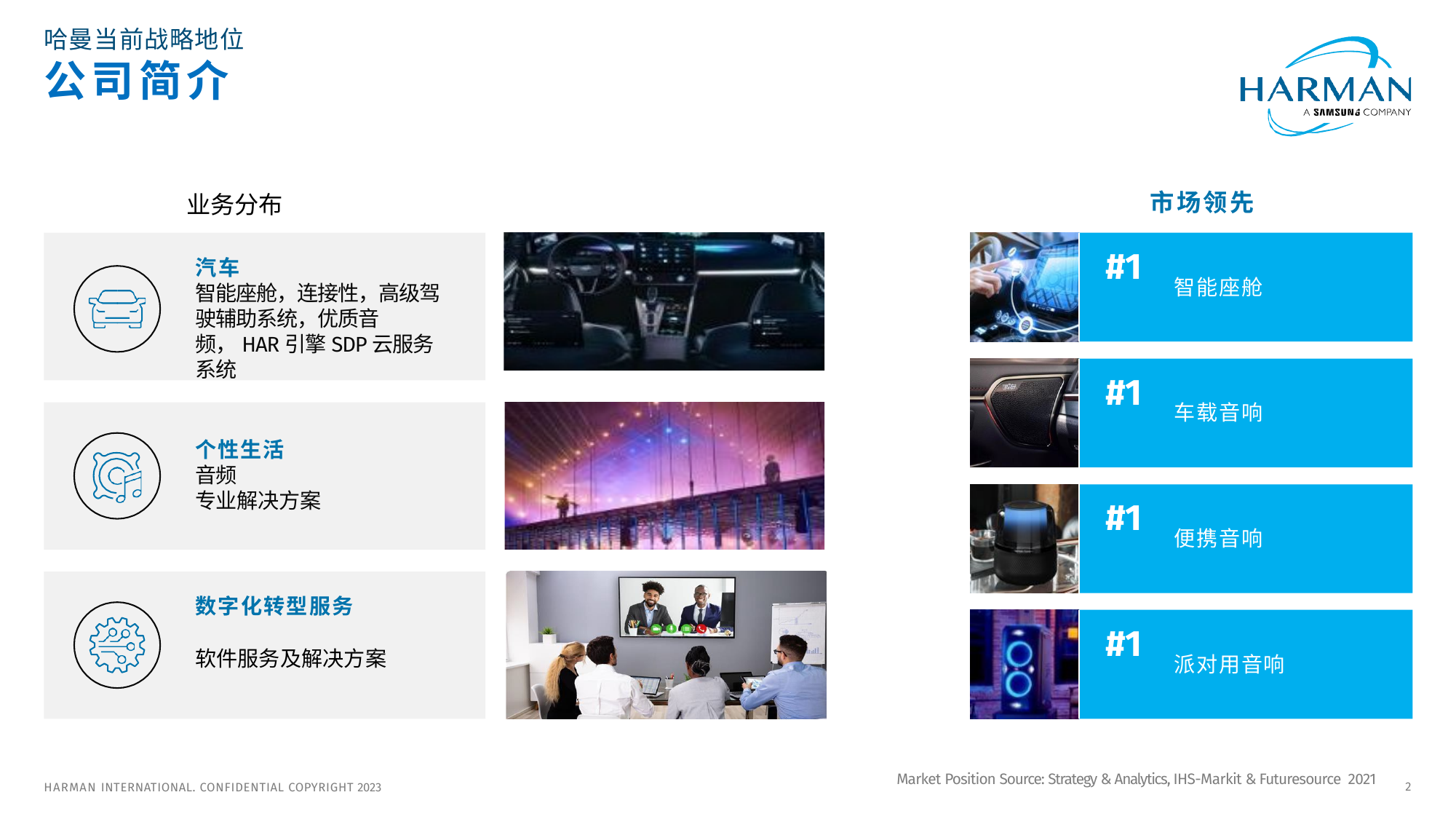

哈曼当前战略地位

# 公司简介

市场领先
业务分布

#1
汽车
智能座舱，连接性，高级驾驶辅助系统，优质音频，HAR引擎SDP云服务系统

智能座舱

#1
车载音响

个性生活
音频
专业解决方案

#1
便携音响

数字化转型服务

软件服务及解决方案

#1

派对用音响
Market Position Source: Strategy & Analytics, IHS-Markit & Futuresource 2021
2
HARMAN INTERNATIONAL. CONFIDENTIAL COPYRIGHT 2023